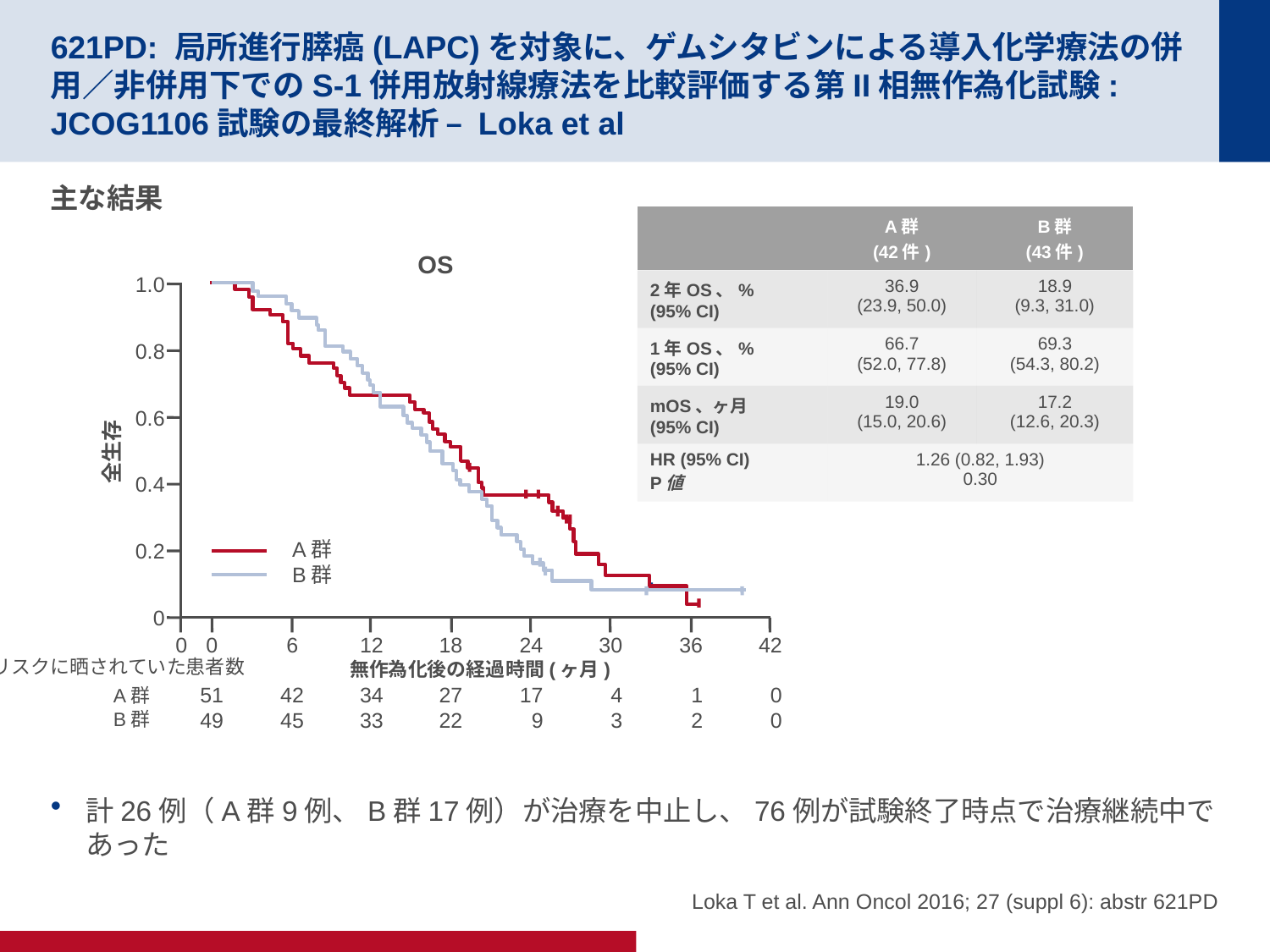

# 621PD: 局所進行膵癌(LAPC)を対象に、ゲムシタビンによる導入化学療法の併用／非併用下でのS-1併用放射線療法を比較評価する第II相無作為化試験: JCOG1106試験の最終解析 – Loka et al
主な結果

計26例（A群9例、B群17例）が治療を中止し、76例が試験終了時点で治療継続中であった

|  | A群 (42件) | B群 (43件) |
| --- | --- | --- |
| 2年OS、% (95% CI) | 36.9 (23.9, 50.0) | 18.9 (9.3, 31.0) |
| 1年OS、% (95% CI) | 66.7 (52.0, 77.8) | 69.3 (54.3, 80.2) |
| mOS、ヶ月 (95% CI) | 19.0 (15.0, 20.6) | 17.2 (12.6, 20.3) |
| HR (95% CI) P値 | 1.26 (0.82, 1.93) 0.30 |  |
OS
1.0

0.8
0.6
全生存
0.4
0.2
0
0
0

51
49
6

42
45
12

34
33
18

27
22
24

17
9
30

4
3
36

1
2
42

0
0
無作為化後の経過時間(ヶ月)

A群
B群
リスクに晒されていた患者数
A群
B群
Loka T et al. Ann Oncol 2016; 27 (suppl 6): abstr 621PD